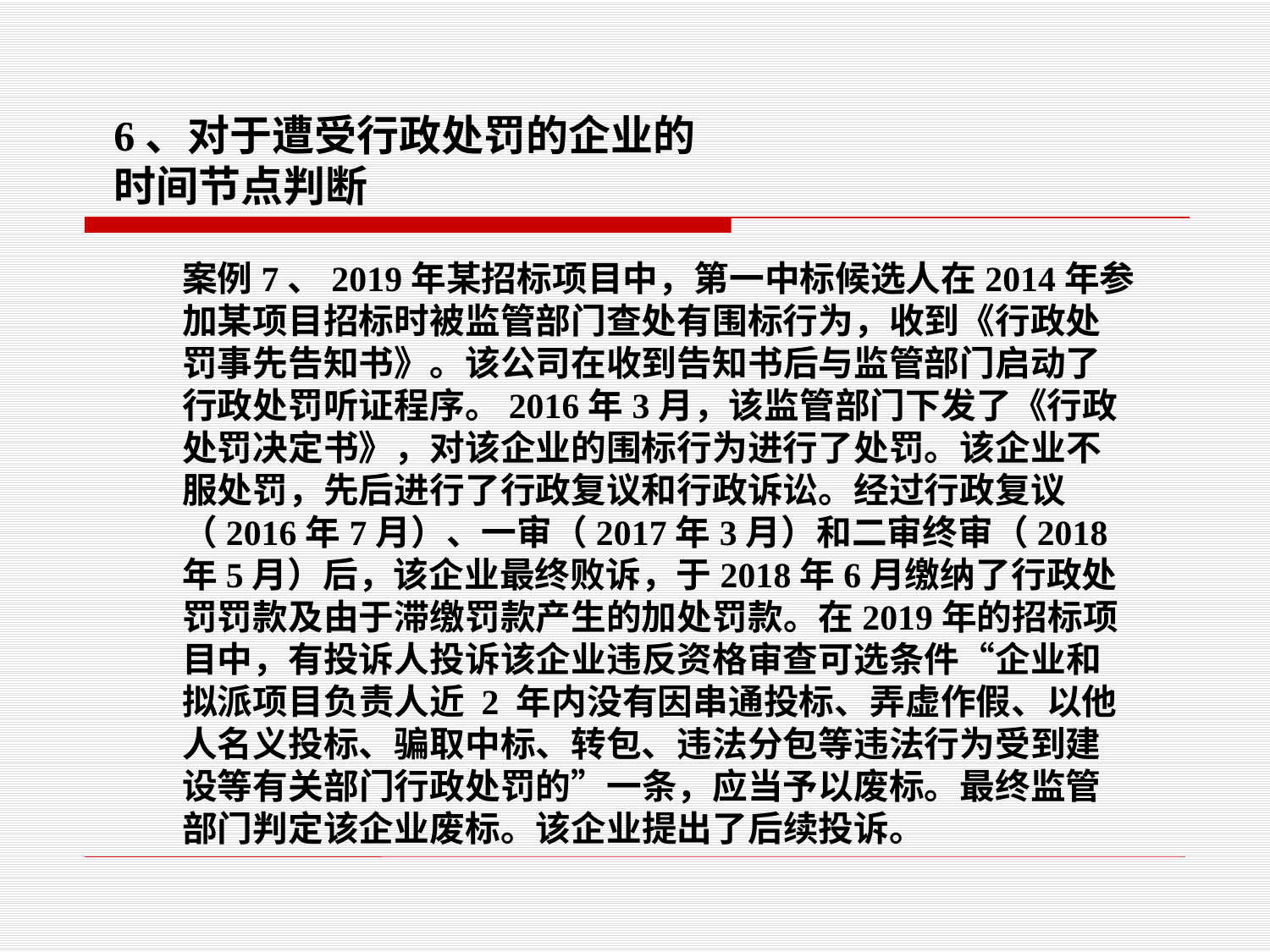

6、对于遭受行政处罚的企业的时间节点判断
案例7、2019年某招标项目中，第一中标候选人在2014年参加某项目招标时被监管部门查处有围标行为，收到《行政处罚事先告知书》。该公司在收到告知书后与监管部门启动了行政处罚听证程序。2016年3月，该监管部门下发了《行政处罚决定书》，对该企业的围标行为进行了处罚。该企业不服处罚，先后进行了行政复议和行政诉讼。经过行政复议（2016年7月）、一审（2017年3月）和二审终审（2018年5月）后，该企业最终败诉，于2018年6月缴纳了行政处罚罚款及由于滞缴罚款产生的加处罚款。在2019年的招标项目中，有投诉人投诉该企业违反资格审查可选条件“企业和拟派项目负责人近 2 年内没有因串通投标、弄虚作假、以他人名义投标、骗取中标、转包、违法分包等违法行为受到建设等有关部门行政处罚的”一条，应当予以废标。最终监管部门判定该企业废标。该企业提出了后续投诉。